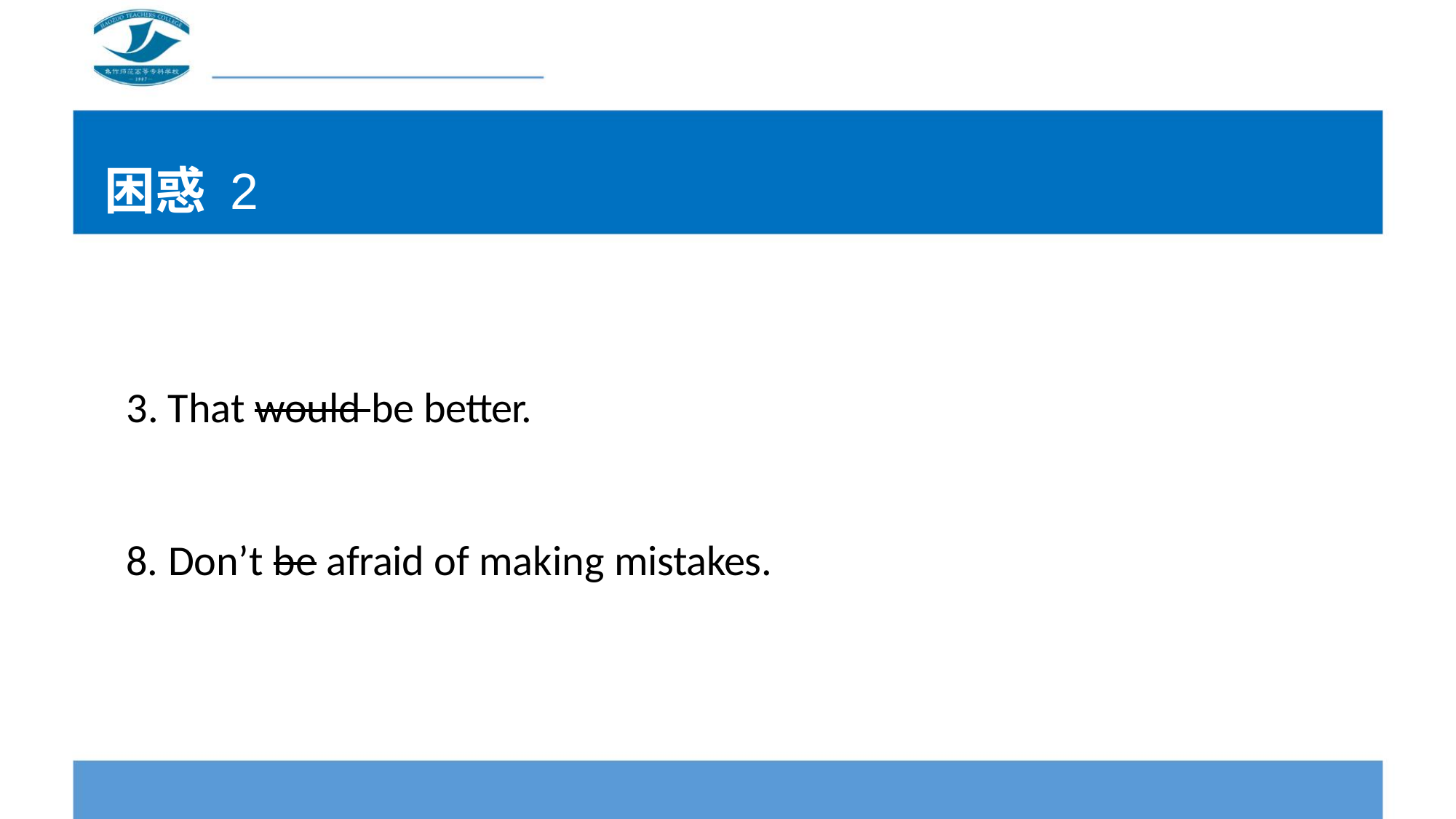

困惑 2
3. That would be better.
8. Don’t be afraid of making mistakes.